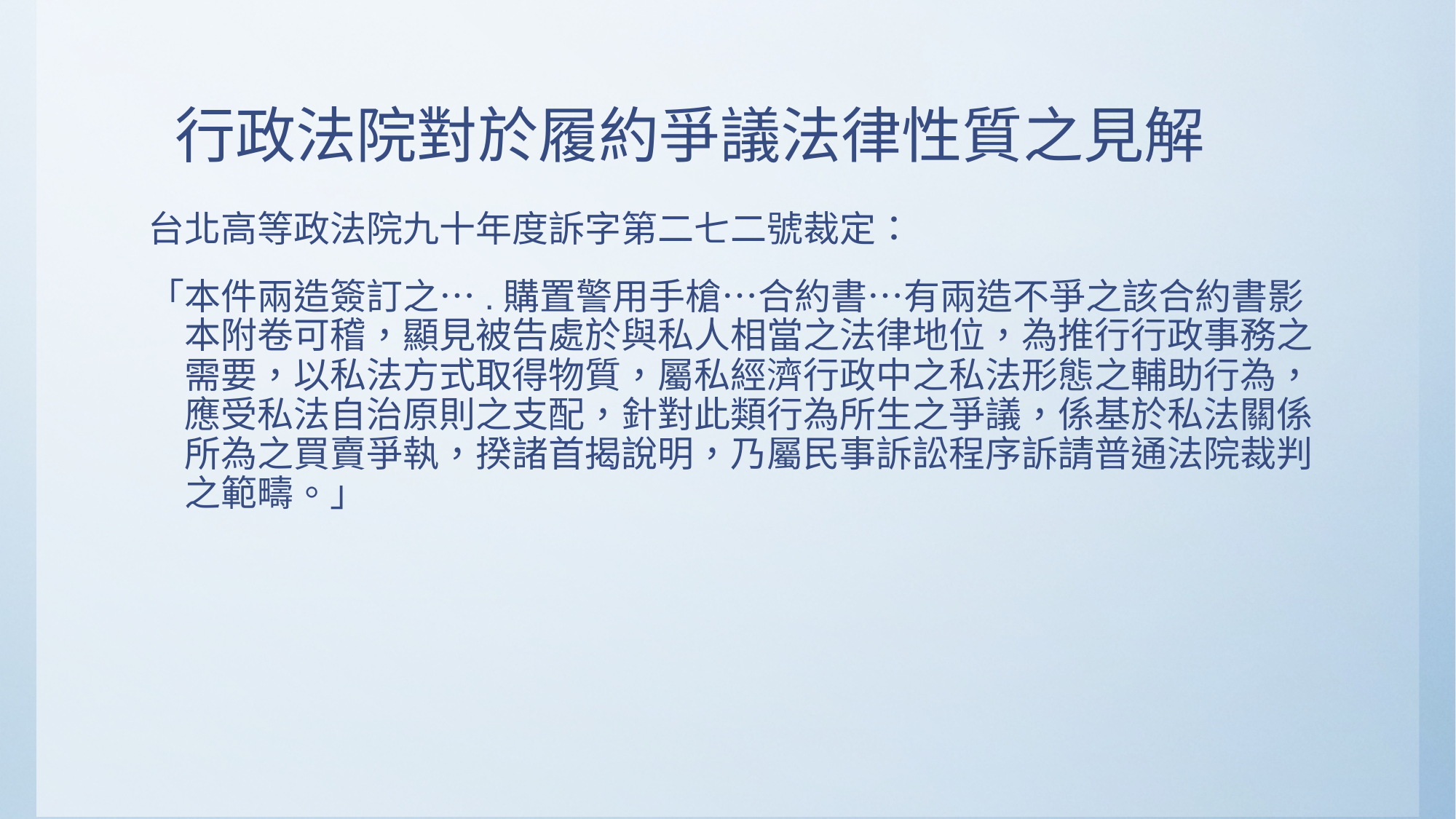

# 行政法院對於履約爭議法律性質之見解
台北高等政法院九十年度訴字第二七二號裁定：
「本件兩造簽訂之….購置警用手槍…合約書…有兩造不爭之該合約書影本附卷可稽，顯見被告處於與私人相當之法律地位，為推行行政事務之需要，以私法方式取得物質，屬私經濟行政中之私法形態之輔助行為，應受私法自治原則之支配，針對此類行為所生之爭議，係基於私法關係所為之買賣爭執，揆諸首揭說明，乃屬民事訴訟程序訴請普通法院裁判之範疇。」